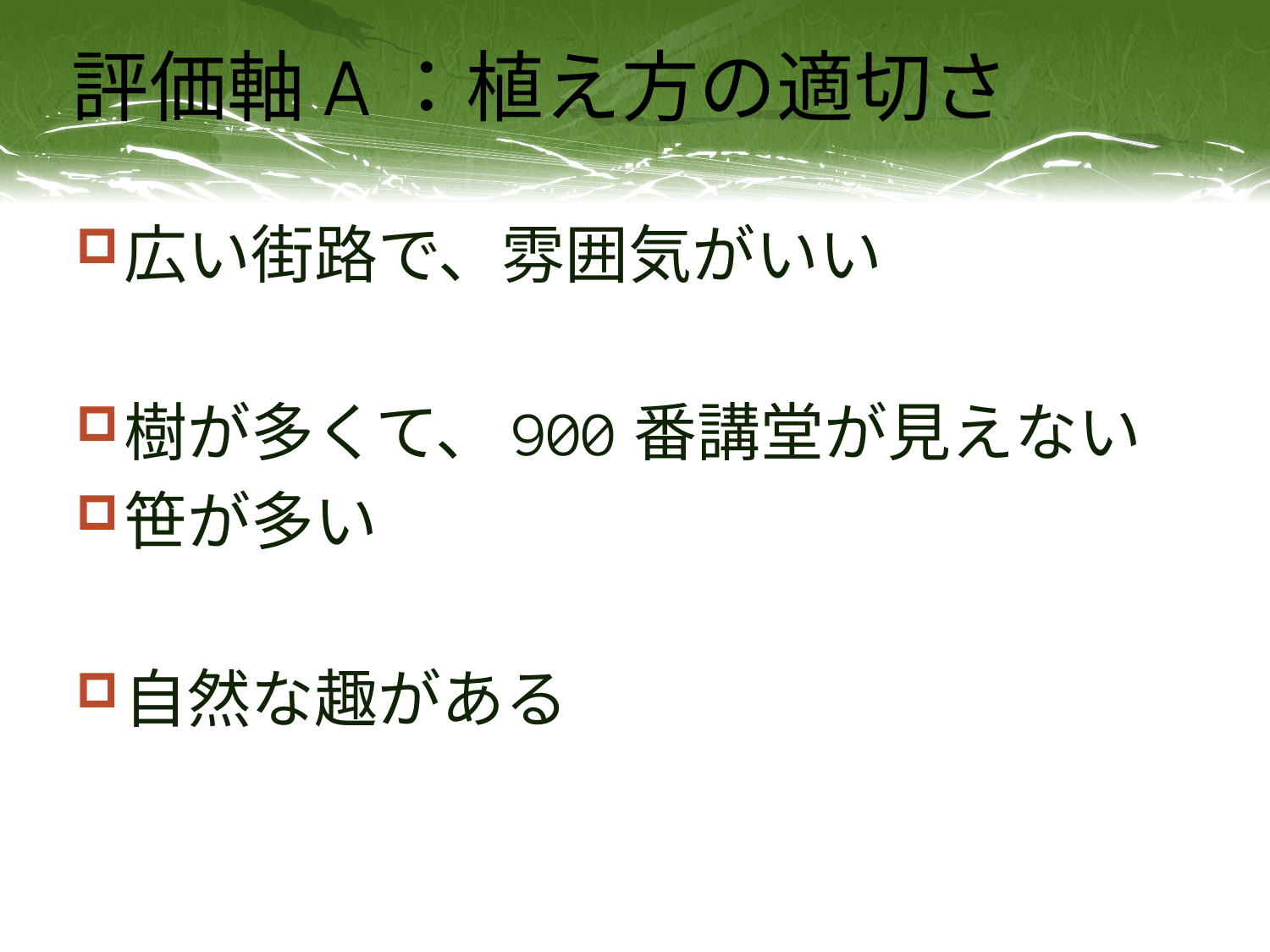

# 評価軸A：植え方の適切さ
広い街路で、雰囲気がいい

樹が多くて、900番講堂が見えない
笹が多い

自然な趣がある